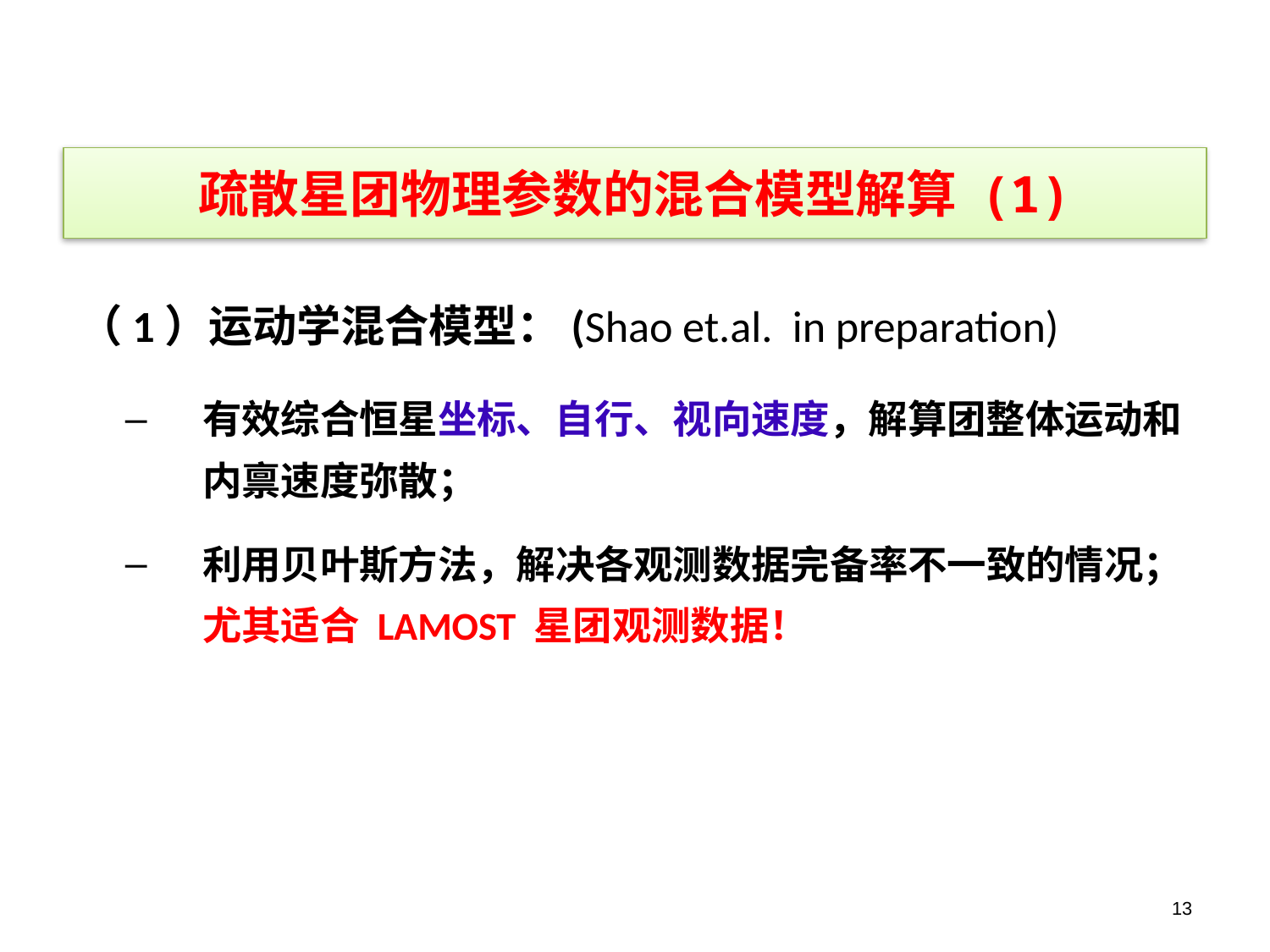

# 疏散星团物理参数的混合模型解算 (1)

（1）运动学混合模型：(Shao et.al.  in preparation)
有效综合恒星坐标、自行、视向速度，解算团整体运动和内禀速度弥散；
利用贝叶斯方法，解决各观测数据完备率不一致的情况；尤其适合 LAMOST 星团观测数据！
13